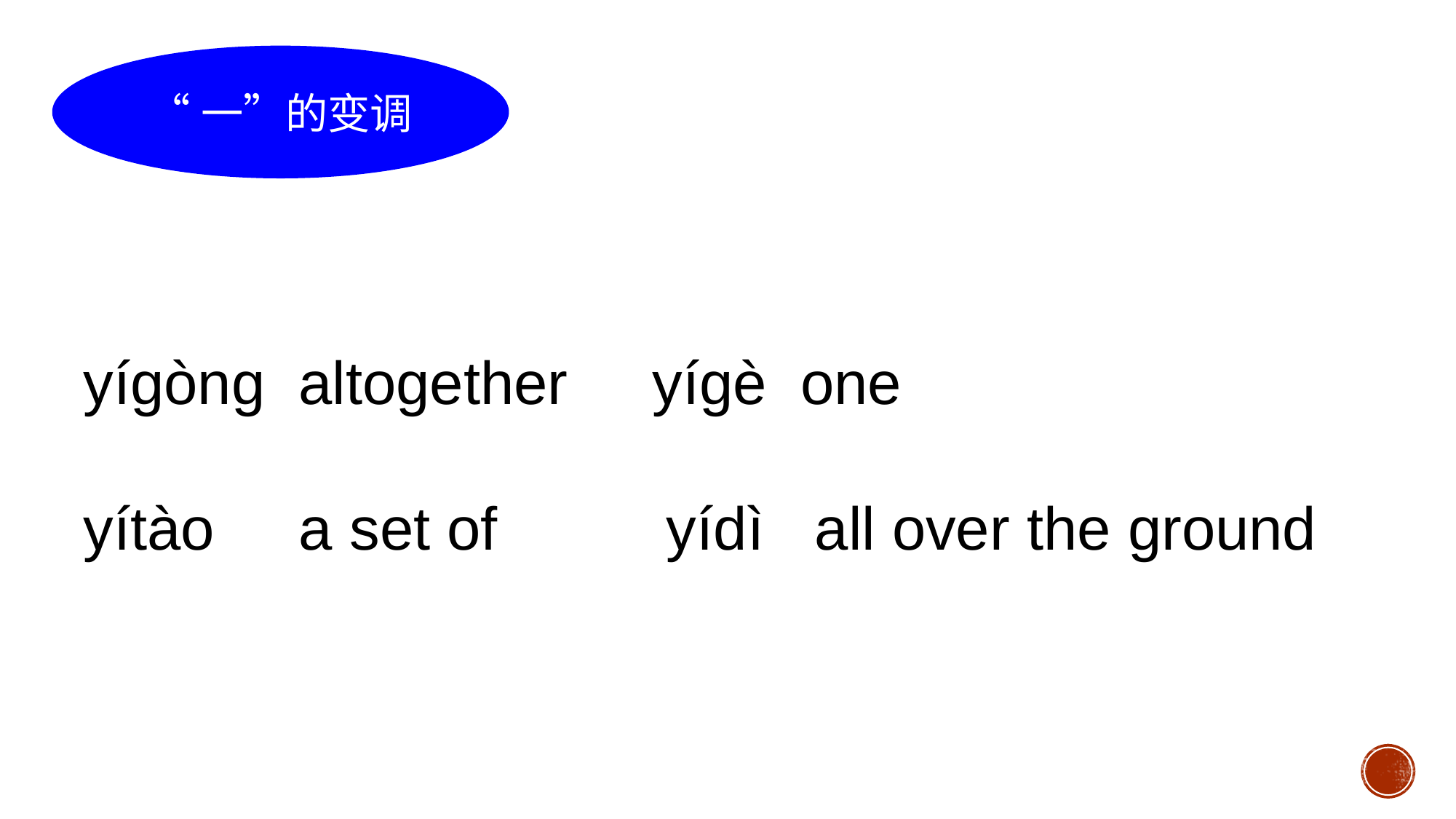

“一”的变调
yígòng  altogether     yígè  one
yítào     a set of          yídì   all over the ground